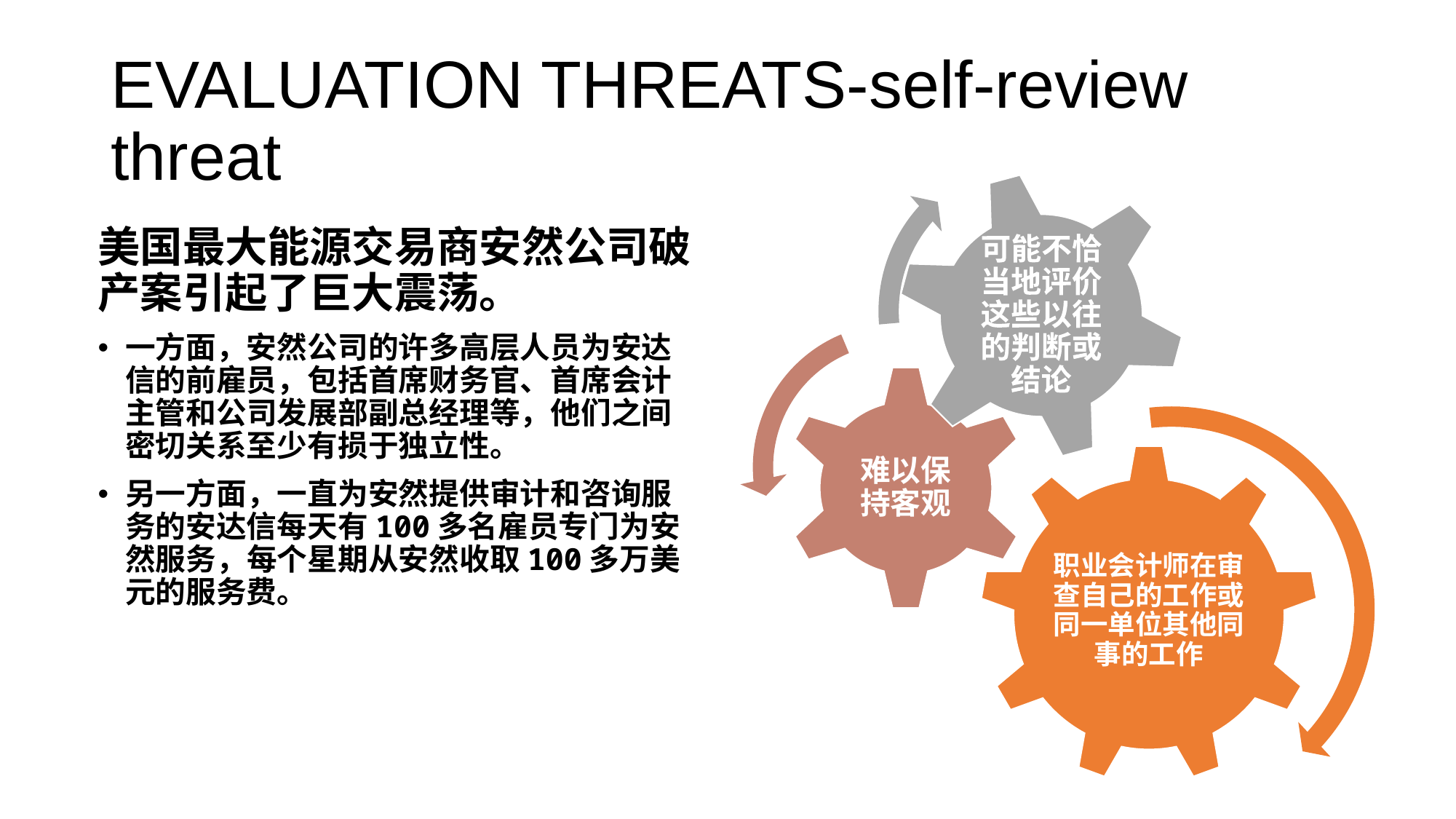

# EVALUATION THREATS-self-review threat
职业会计师在审查自己的工作或同一单位其他同事的工作
难以保持客观
可能不恰当地评价这些以往的判断或结论
美国最大能源交易商安然公司破产案引起了巨大震荡。
一方面，安然公司的许多高层人员为安达信的前雇员，包括首席财务官、首席会计主管和公司发展部副总经理等，他们之间密切关系至少有损于独立性。
另一方面，一直为安然提供审计和咨询服务的安达信每天有100多名雇员专门为安然服务，每个星期从安然收取100多万美元的服务费。